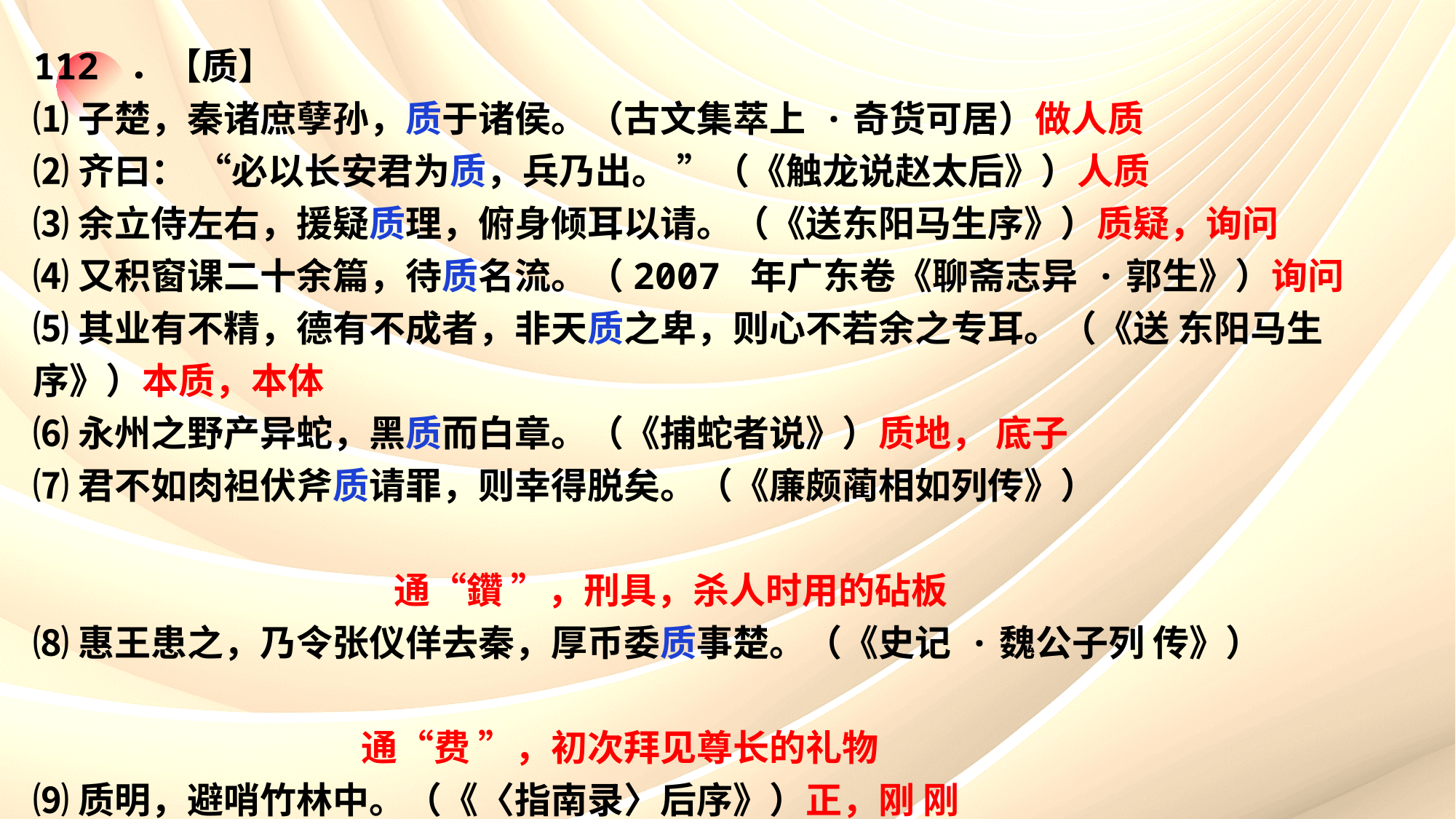

112 ．【质】
⑴子楚，秦诸庶孽孙，质于诸侯。（古文集萃上 ·奇货可居）做人质
⑵齐曰： “必以长安君为质，兵乃出。 ”（《触龙说赵太后》）人质
⑶余立侍左右，援疑质理，俯身倾耳以请。（《送东阳马生序》）质疑，询问
⑷又积窗课二十余篇，待质名流。（2007 年广东卷《聊斋志异 ·郭生》）询问
⑸其业有不精，德有不成者，非天质之卑，则心不若余之专耳。（《送 东阳马生序》）本质，本体
⑹永州之野产异蛇，黑质而白章。（《捕蛇者说》）质地， 底子
⑺君不如肉袒伏斧质请罪，则幸得脱矣。（《廉颇蔺相如列传》）
                                           通“鑽 ”，刑具，杀人时用的砧板
⑻惠王患之，乃令张仪佯去秦，厚币委质事楚。（《史记 ·魏公子列 传》）
                                       通“费 ”，初次拜见尊长的礼物
⑼质明，避哨竹林中。（《〈指南录〉后序》）正，刚 刚